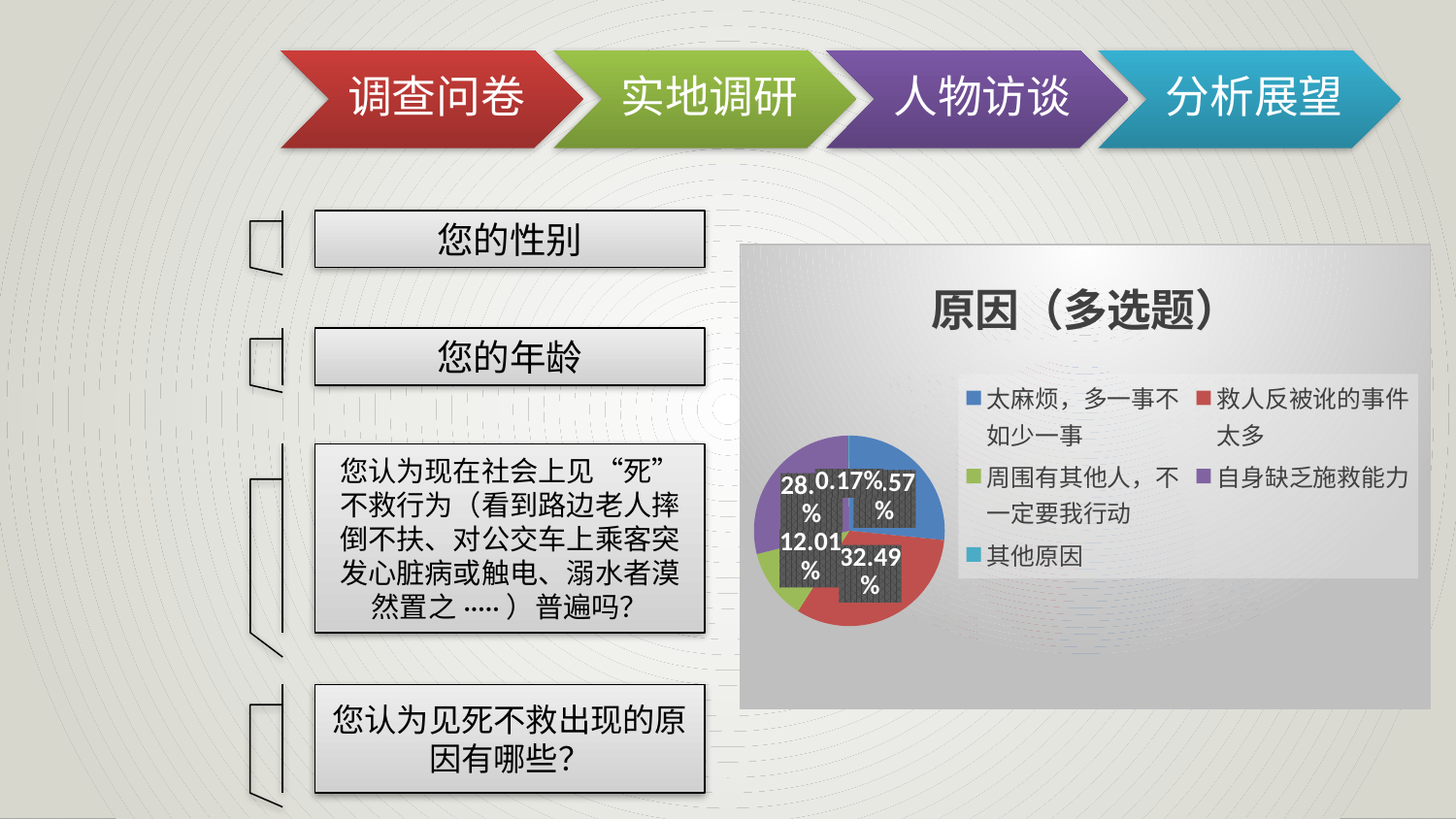

01
Question
调查问卷
实地调研
人物访谈
分析展望

02

Question
您的性别

### Chart:

| Category | 年龄 |
|---|---|
| 18岁以下 | 61.0 |
| 19至30岁 | 67.0 |
| 31至40岁 | 64.0 |
| 41岁以上 | 54.0 |

### Chart:

| Category | 原因（多选题） |
|---|---|
| 太麻烦，多一事不如少一事 | 157.0 |
| 救人反被讹的事件太多 | 192.0 |
| 周围有其他人，不一定要我行动 | 71.0 |
| 自身缺乏施救能力 | 170.0 |
| 其他原因 | 1.0 |

### Chart:

| Category | 性别 |
|---|---|
| 男 | 117.0 |
| 女 | 129.0 |

### Chart:

| Category | 群众看法 |
|---|---|
| 普遍 | 134.0 |
| 不太普遍 | 59.0 |
| 不好说 | 53.0 |
您的年龄

03
Question
您认为现在社会上见“死”不救行为（看到路边老人摔倒不扶、对公交车上乘客突发心脏病或触电、溺水者漠然置之·····）普遍吗？

04
Question
您认为见死不救出现的原因有哪些？